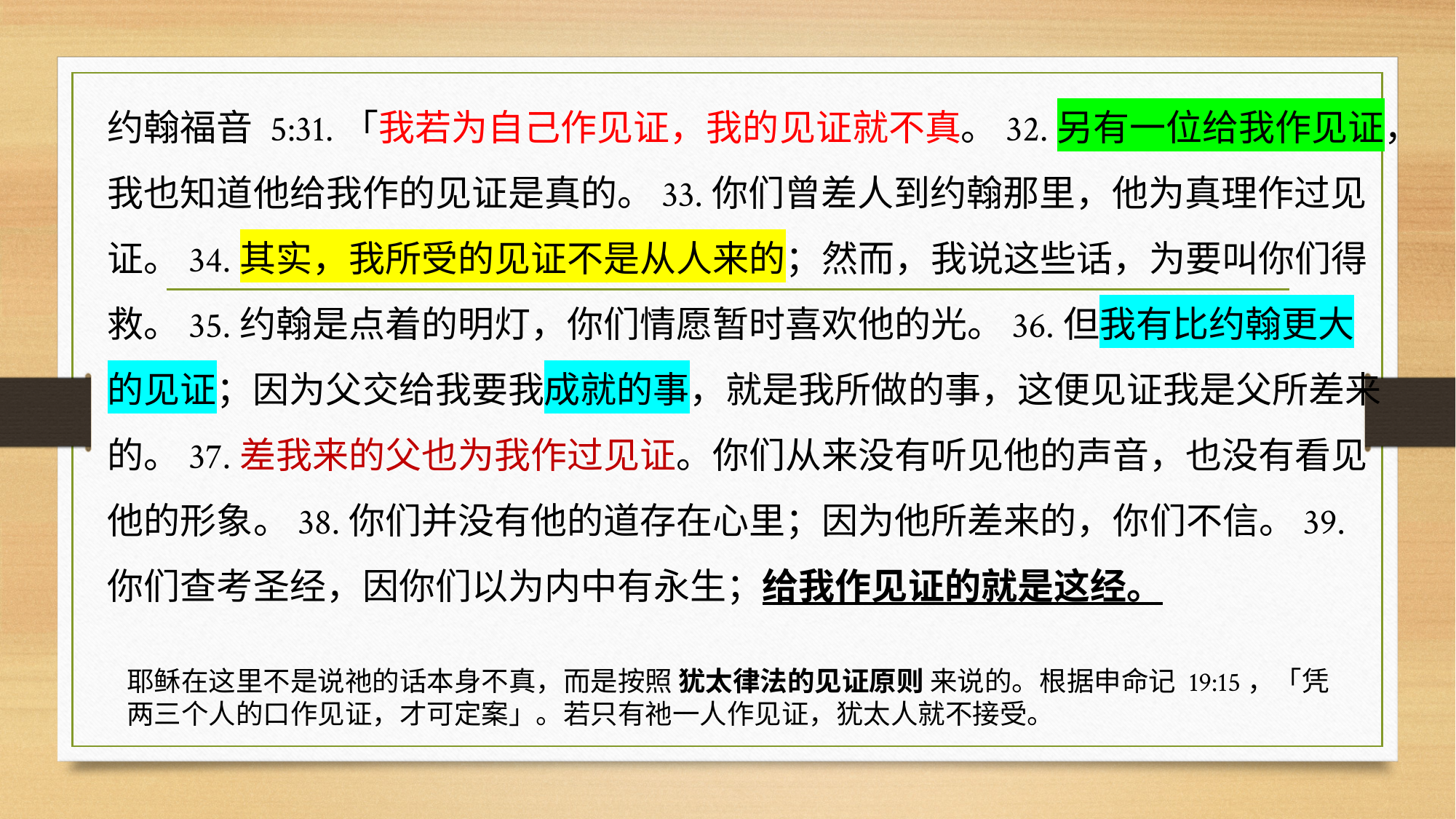

约翰福音 5:31.「我若为自己作见证，我的见证就不真。32.另有一位给我作见证，我也知道他给我作的见证是真的。33.你们曾差人到约翰那里，他为真理作过见证。34.其实，我所受的见证不是从人来的；然而，我说这些话，为要叫你们得救。35.约翰是点着的明灯，你们情愿暂时喜欢他的光。36.但我有比约翰更大的见证；因为父交给我要我成就的事，就是我所做的事，这便见证我是父所差来的。37.差我来的父也为我作过见证。你们从来没有听见他的声音，也没有看见他的形象。38.你们并没有他的道存在心里；因为他所差来的，你们不信。39.你们查考圣经，因你们以为内中有永生；给我作见证的就是这经。
耶稣在这里不是说祂的话本身不真，而是按照 犹太律法的见证原则 来说的。根据申命记 19:15，「凭两三个人的口作见证，才可定案」。若只有祂一人作见证，犹太人就不接受。